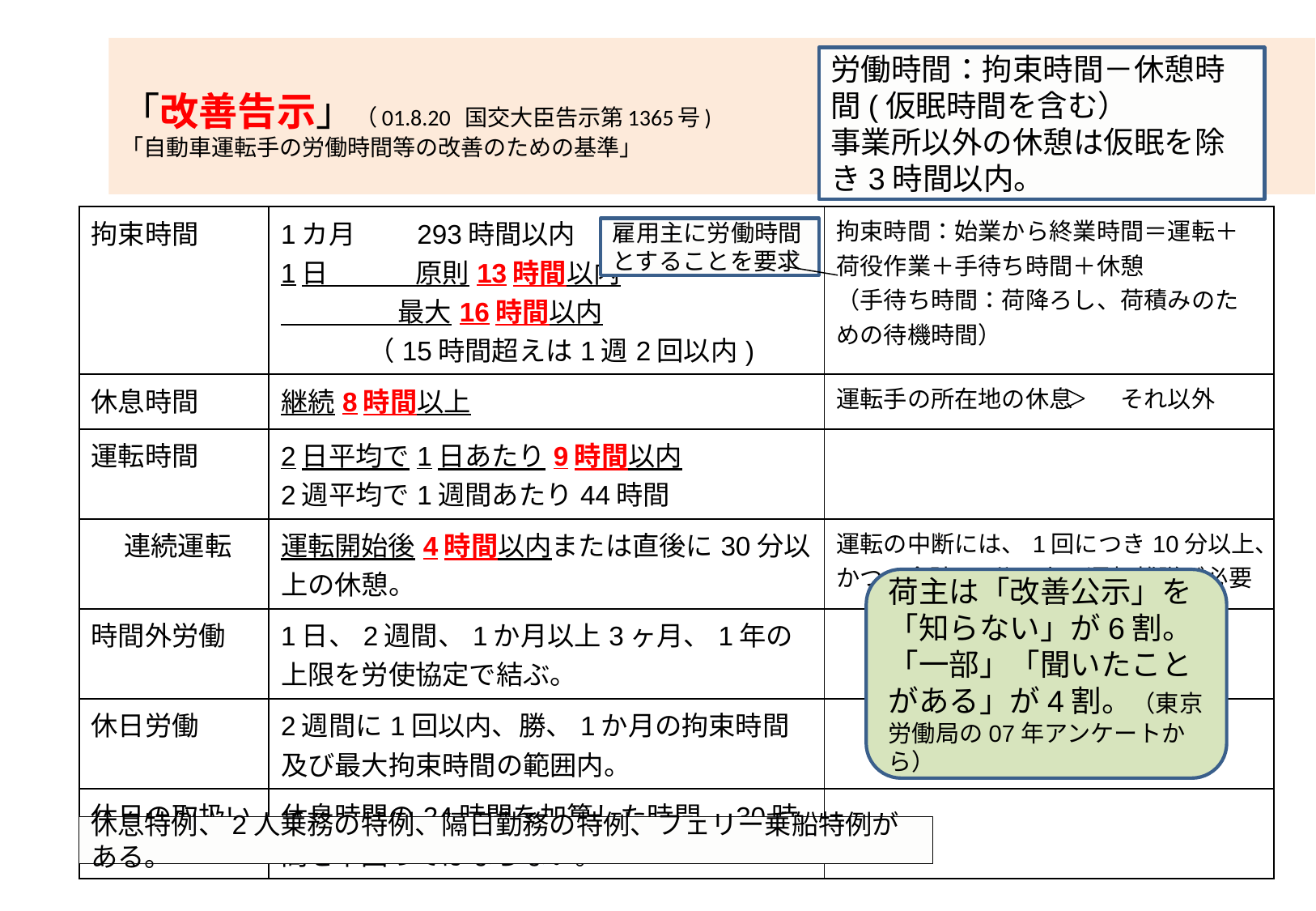

# 「改善告示」（01.8.20  国交大臣告示第1365号) 「自動車運転手の労働時間等の改善のための基準」
労働時間：拘束時間－休憩時間(仮眠時間を含む）
事業所以外の休憩は仮眠を除き3時間以内。
| 拘束時間 | 1カ月　　293時間以内 1日　　　 原則13時間以内 　　　 最大16時間以内 （15時間超えは1週2回以内) | 拘束時間：始業から終業時間＝運転＋荷役作業＋手待ち時間＋休憩 （手待ち時間：荷降ろし、荷積みのための待機時間） |
| --- | --- | --- |
| 休息時間 | 継続8時間以上 | 運転手の所在地の休息　　それ以外 |
| 運転時間 | 2日平均で1日あたり9時間以内 2週平均で1週間あたり44時間 |  |
| 連続運転 | 運転開始後4時間以内または直後に30分以上の休憩。 | 運転の中断には、1回につき10分以上、かつ、合計30分以上の運転離脱が必要 |
| 時間外労働 | 1日、2週間、1か月以上3ヶ月、1年の上限を労使協定で結ぶ。 |  |
| 休日労働 | 2週間に1回以内、勝、1か月の拘束時間及び最大拘束時間の範囲内。 |  |
| 休日の取扱い | 休息時間の24時間を加算した時間。30時間を下回ってはならない。 |  |
雇用主に労働時間とすることを要求
荷主は「改善公示」を「知らない」が6割。「一部」「聞いたことがある」が4割。（東京労働局の07年アンケートから）
休息特例、2人乗務の特例、隔日勤務の特例、フェリー乗船特例がある。